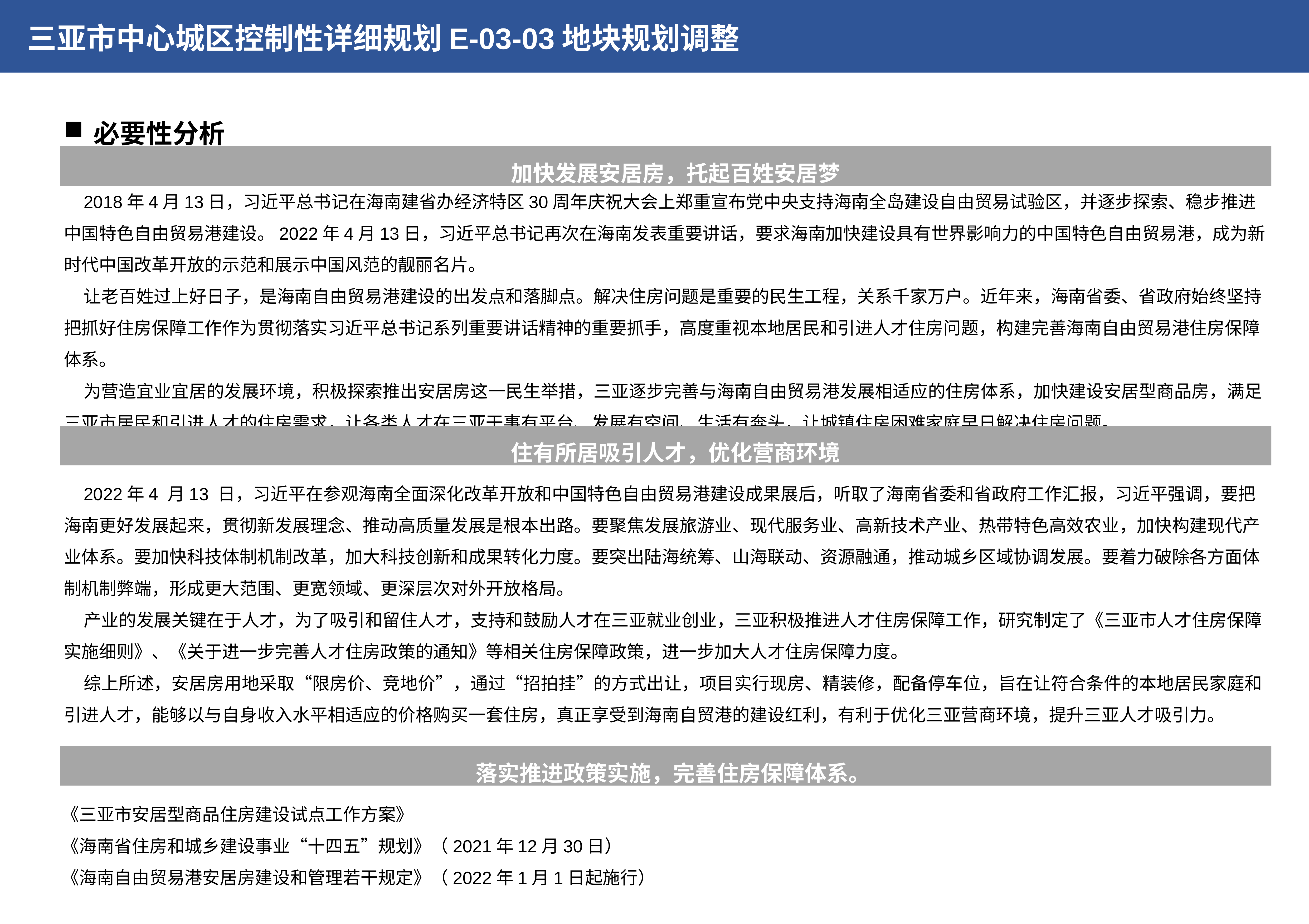

三亚市中心城区控制性详细规划E-03-03地块规划调整
必要性分析

2018年4月13日，习近平总书记在海南建省办经济特区30周年庆祝大会上郑重宣布党中央支持海南全岛建设自由贸易试验区，并逐步探索、稳步推进中国特色自由贸易港建设。2022年4月13日，习近平总书记再次在海南发表重要讲话，要求海南加快建设具有世界影响力的中国特色自由贸易港，成为新时代中国改革开放的示范和展示中国风范的靓丽名片。
让老百姓过上好日子，是海南自由贸易港建设的出发点和落脚点。解决住房问题是重要的民生工程，关系千家万户。近年来，海南省委、省政府始终坚持把抓好住房保障工作作为贯彻落实习近平总书记系列重要讲话精神的重要抓手，高度重视本地居民和引进人才住房问题，构建完善海南自由贸易港住房保障体系。
为营造宜业宜居的发展环境，积极探索推出安居房这一民生举措，三亚逐步完善与海南自由贸易港发展相适应的住房体系，加快建设安居型商品房，满足三亚市居民和引进人才的住房需求，让各类人才在三亚干事有平台、发展有空间、生活有奔头，让城镇住房困难家庭早日解决住房问题。
加快发展安居房，托起百姓安居梦
住有所居吸引人才，优化营商环境
2022年4 月13 日，习近平在参观海南全面深化改革开放和中国特色自由贸易港建设成果展后，听取了海南省委和省政府工作汇报，习近平强调，要把海南更好发展起来，贯彻新发展理念、推动高质量发展是根本出路。要聚焦发展旅游业、现代服务业、高新技术产业、热带特色高效农业，加快构建现代产业体系。要加快科技体制机制改革，加大科技创新和成果转化力度。要突出陆海统筹、山海联动、资源融通，推动城乡区域协调发展。要着力破除各方面体制机制弊端，形成更大范围、更宽领域、更深层次对外开放格局。
产业的发展关键在于人才，为了吸引和留住人才，支持和鼓励人才在三亚就业创业，三亚积极推进人才住房保障工作，研究制定了《三亚市人才住房保障实施细则》、《关于进一步完善人才住房政策的通知》等相关住房保障政策，进一步加大人才住房保障力度。
综上所述，安居房用地采取“限房价、竞地价”，通过“招拍挂”的方式出让，项目实行现房、精装修，配备停车位，旨在让符合条件的本地居民家庭和引进人才，能够以与自身收入水平相适应的价格购买一套住房，真正享受到海南自贸港的建设红利，有利于优化三亚营商环境，提升三亚人才吸引力。
落实推进政策实施，完善住房保障体系。

《三亚市安居型商品住房建设试点工作方案》
《海南省住房和城乡建设事业“十四五”规划》（2021年12月30日）
《海南自由贸易港安居房建设和管理若干规定》（2022年1月1日起施行）